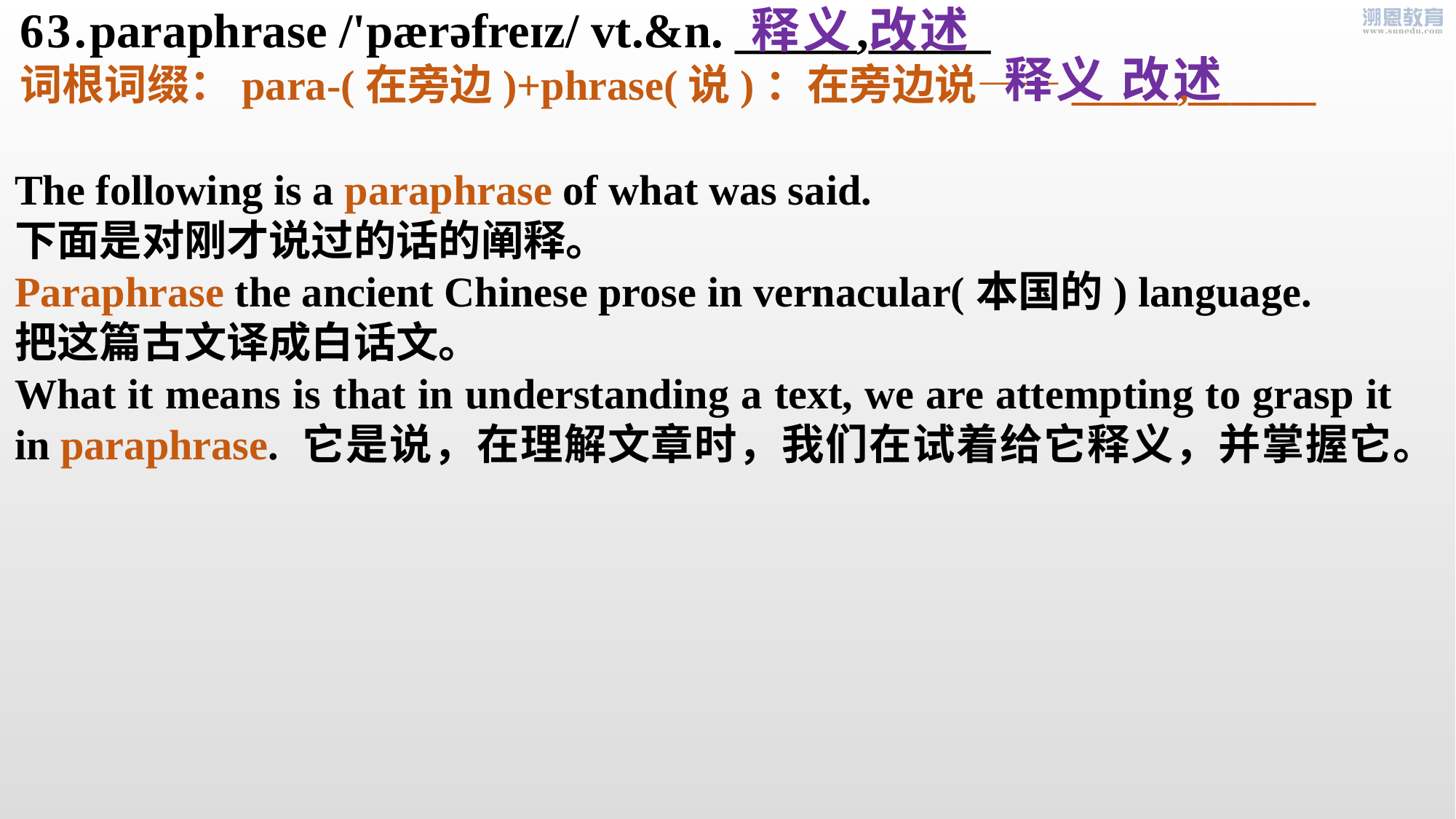

63.paraphrase /'pærəfreɪz/ vt.&n. _____,_____
词根词缀：para-(在旁边)+phrase(说)：在旁边说——_____,______
释义 改述
释义 改述
The following is a paraphrase of what was said.
下面是对刚才说过的话的阐释。
Paraphrase the ancient Chinese prose in vernacular(本国的) language.
把这篇古文译成白话文。
What it means is that in understanding a text, we are attempting to grasp it in paraphrase. 它是说，在理解文章时，我们在试着给它释义，并掌握它。